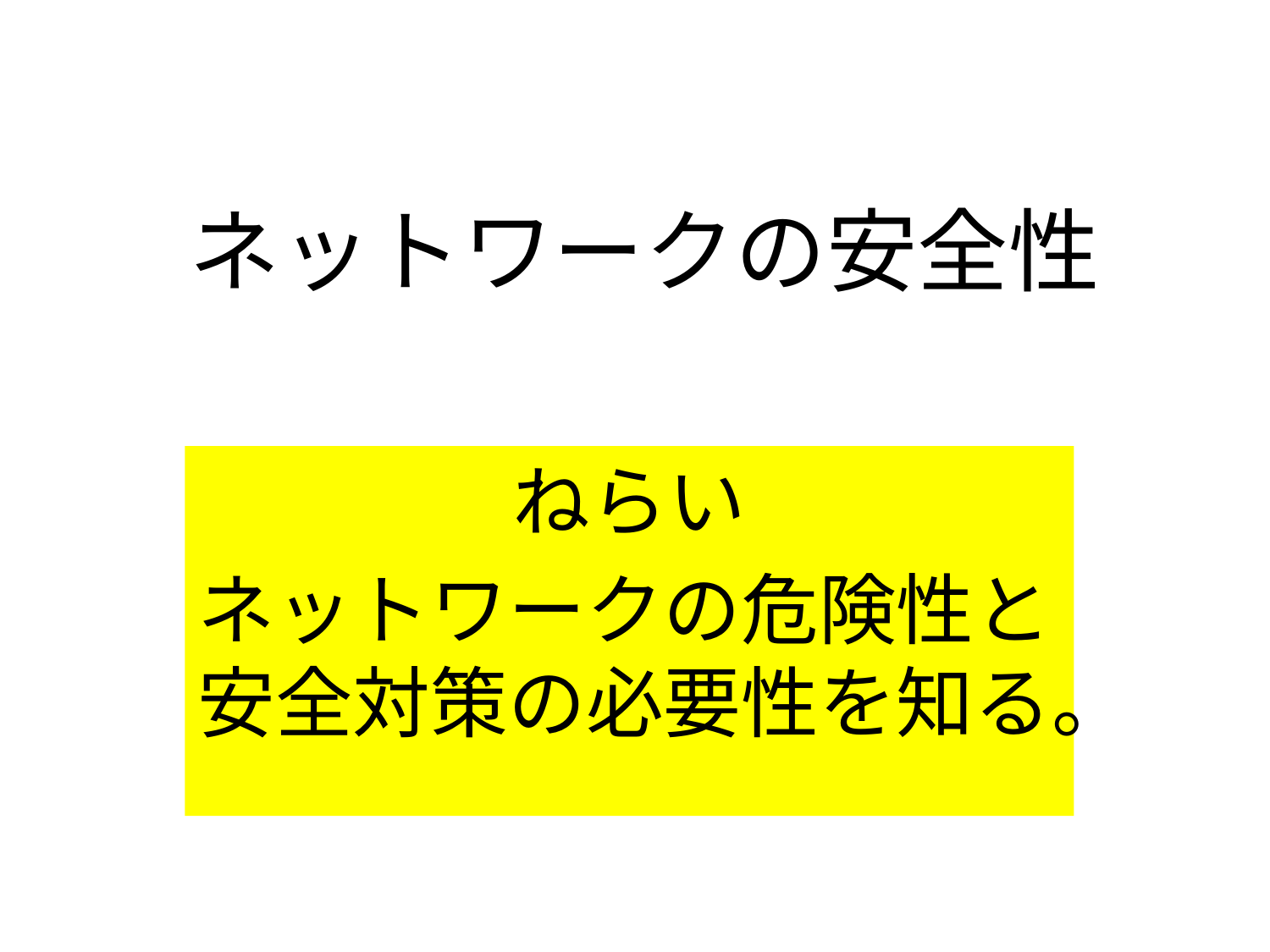

# ネットワークの安全性
ねらい
ネットワークの危険性と安全対策の必要性を知る。